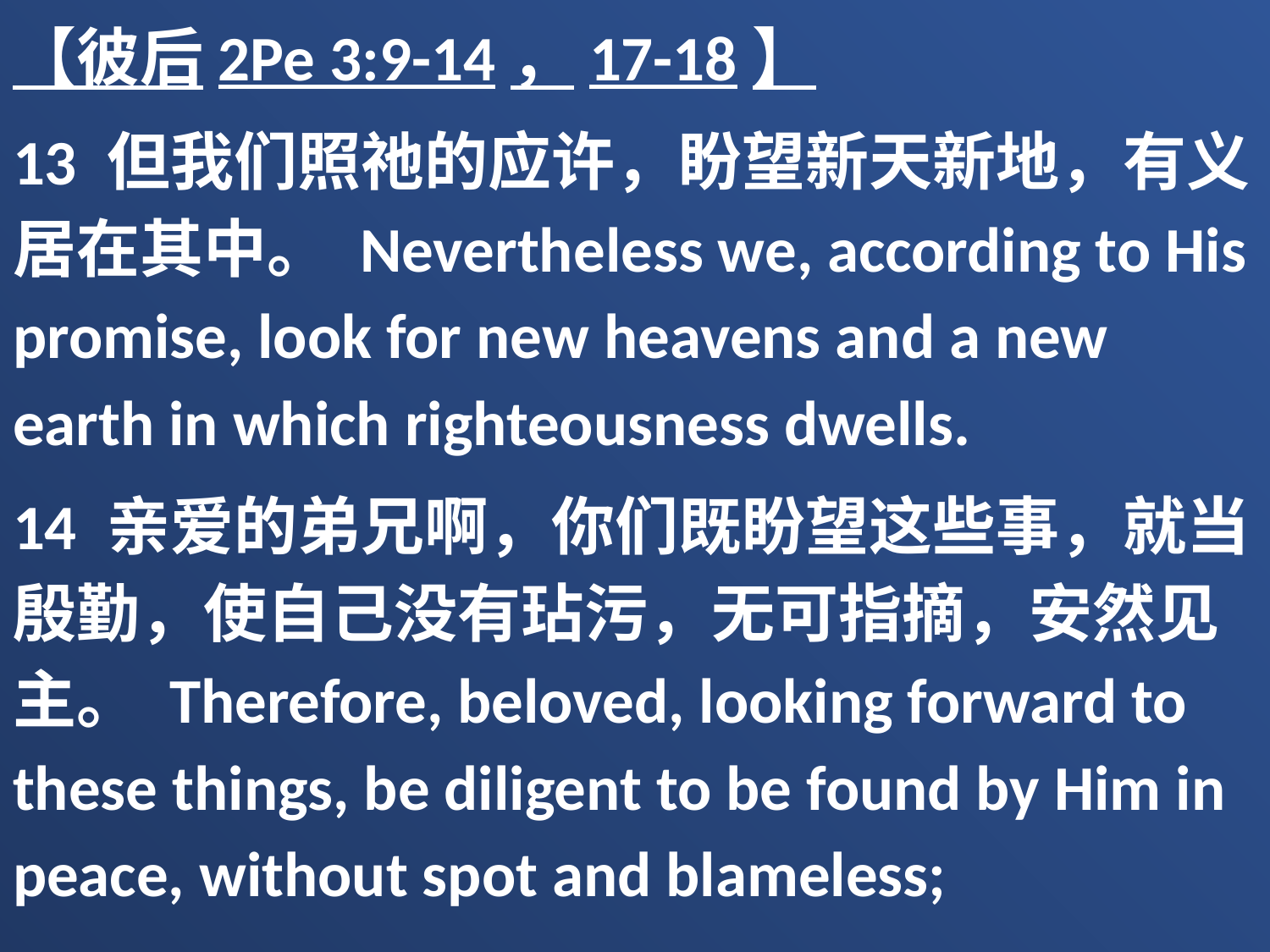

【彼后2Pe 3:9-14，17-18】
13 但我们照祂的应许，盼望新天新地，有义居在其中。 Nevertheless we, according to His promise, look for new heavens and a new earth in which righteousness dwells.
14 亲爱的弟兄啊，你们既盼望这些事，就当殷勤，使自己没有玷污，无可指摘，安然见主。 Therefore, beloved, looking forward to these things, be diligent to be found by Him in peace, without spot and blameless;